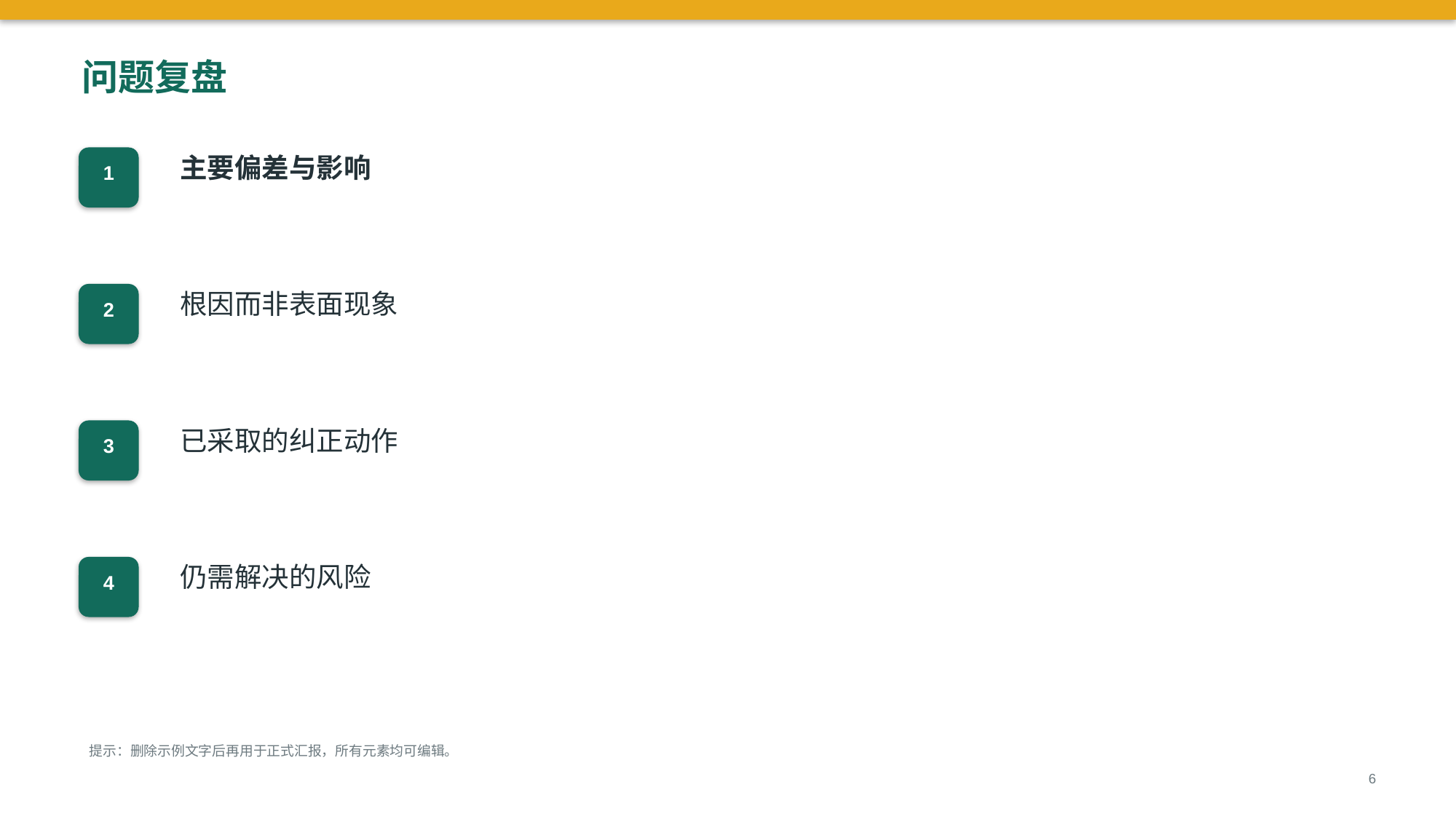

问题复盘
主要偏差与影响

1
根因而非表面现象

2
已采取的纠正动作

3
仍需解决的风险

4
提示：删除示例文字后再用于正式汇报，所有元素均可编辑。
6